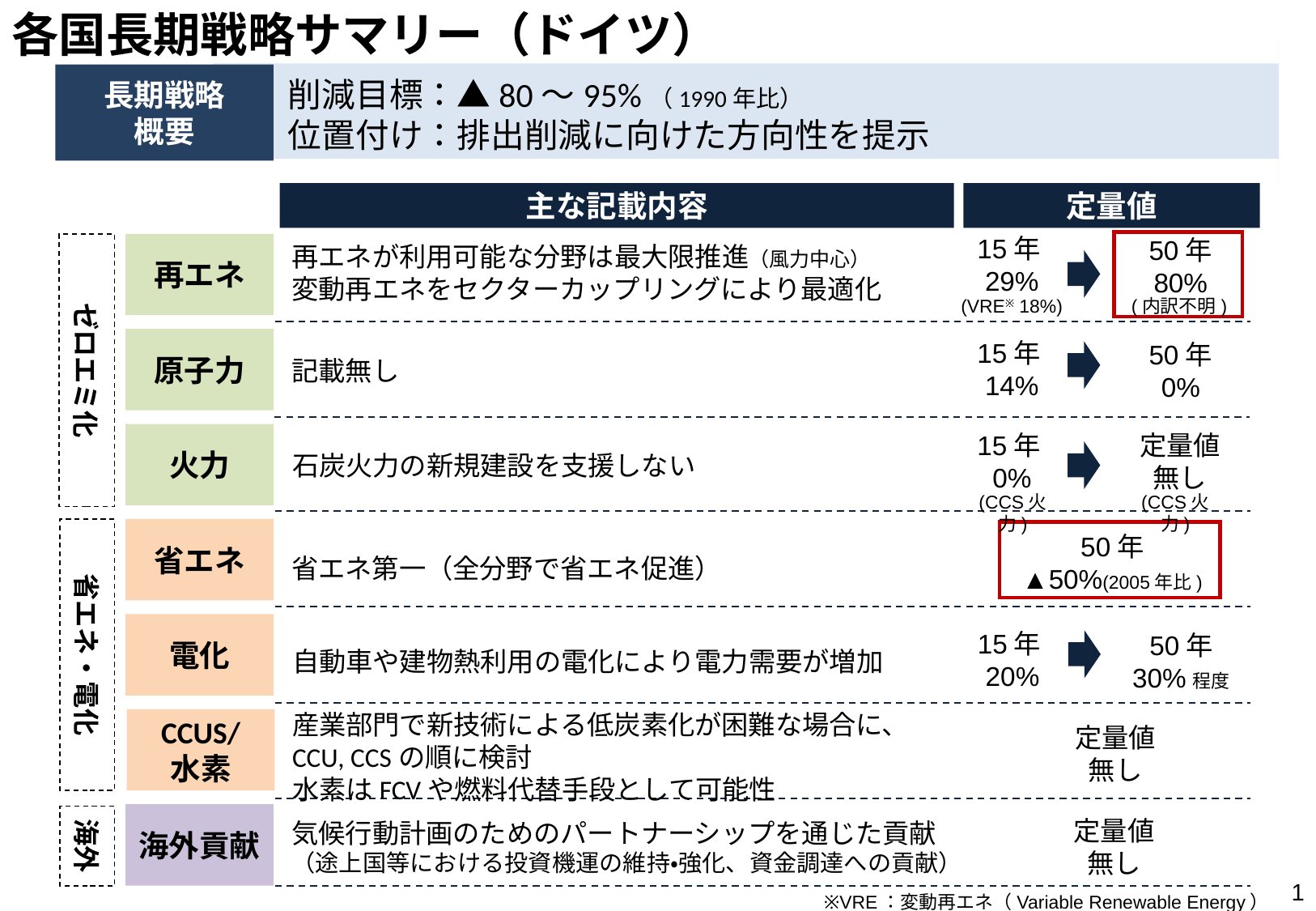

各国長期戦略サマリー（ドイツ）

長期戦略
概要
削減目標：▲80～95%（1990年比）
位置付け：排出削減に向けた方向性を提示
主な記載内容
定量値
15年29%
50年
80%

再エネ
ゼロエミ化
再エネが利用可能な分野は最大限推進（風力中心）
変動再エネをセクターカップリングにより最適化

(内訳不明)
(VRE※ 18%)
原子力
15年14%
記載無し
50年
0%

15年0%
定量値
無し
火力
石炭火力の新規建設を支援しない

(CCS火力)
(CCS火力)
省エネ・電化
省エネ

50年
▲50%(2005年比)
省エネ第一（全分野で省エネ促進）
電化
15年20%
50年
30%程度

自動車や建物熱利用の電化により電力需要が増加
産業部門で新技術による低炭素化が困難な場合に、
CCU, CCSの順に検討
水素はFCVや燃料代替手段として可能性
CCUS/
水素
定量値
無し
海外貢献
海外
気候行動計画のためのパートナーシップを通じた貢献
（途上国等における投資機運の維持・強化、資金調達への貢献）
定量値
無し
1
※VRE：変動再エネ（Variable Renewable Energy）